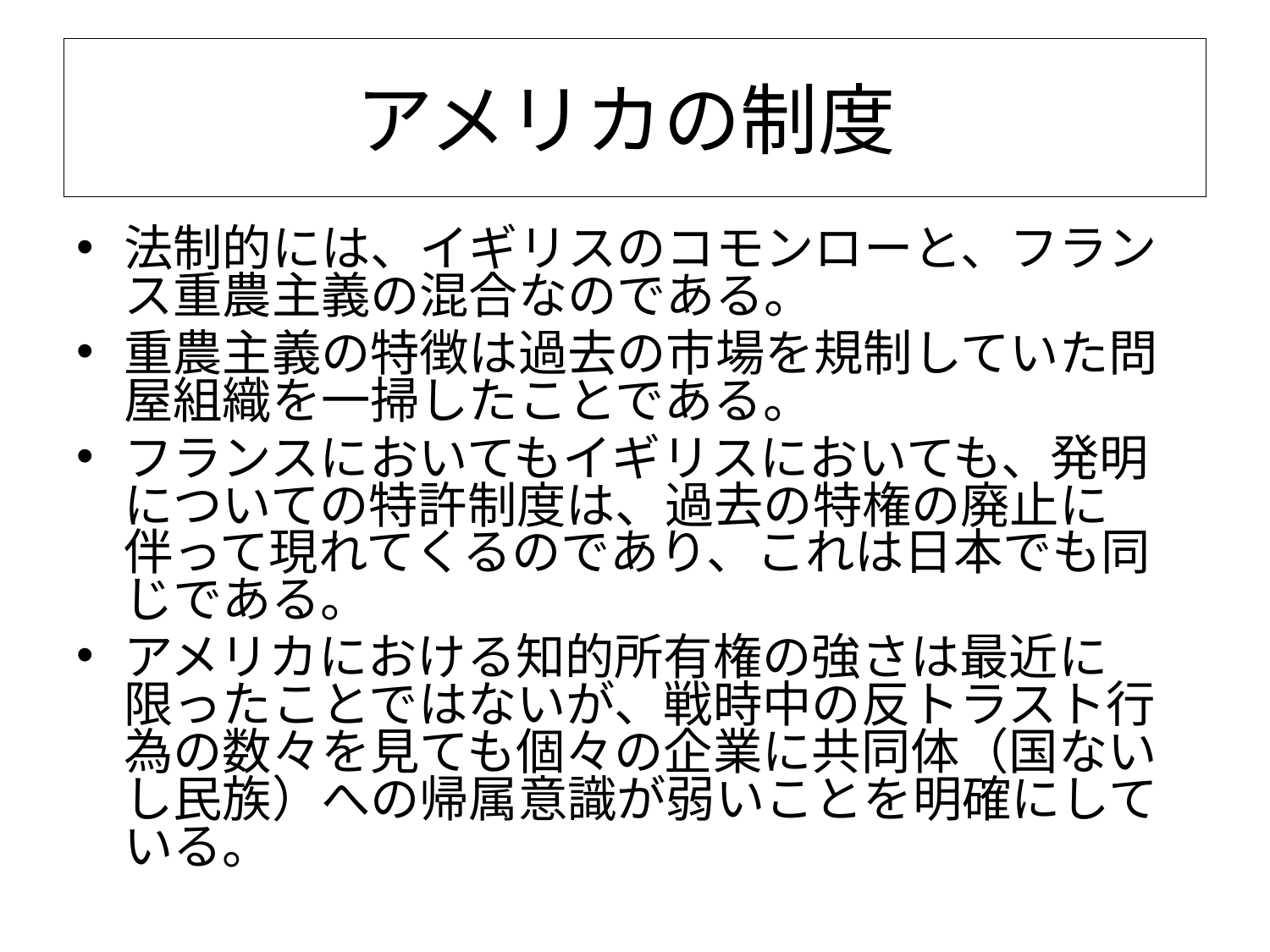

# アメリカの制度
法制的には、イギリスのコモンローと、フランス重農主義の混合なのである。
重農主義の特徴は過去の市場を規制していた問屋組織を一掃したことである。
フランスにおいてもイギリスにおいても、発明についての特許制度は、過去の特権の廃止に伴って現れてくるのであり、これは日本でも同じである。
アメリカにおける知的所有権の強さは最近に限ったことではないが、戦時中の反トラスト行為の数々を見ても個々の企業に共同体（国ないし民族）への帰属意識が弱いことを明確にしている。